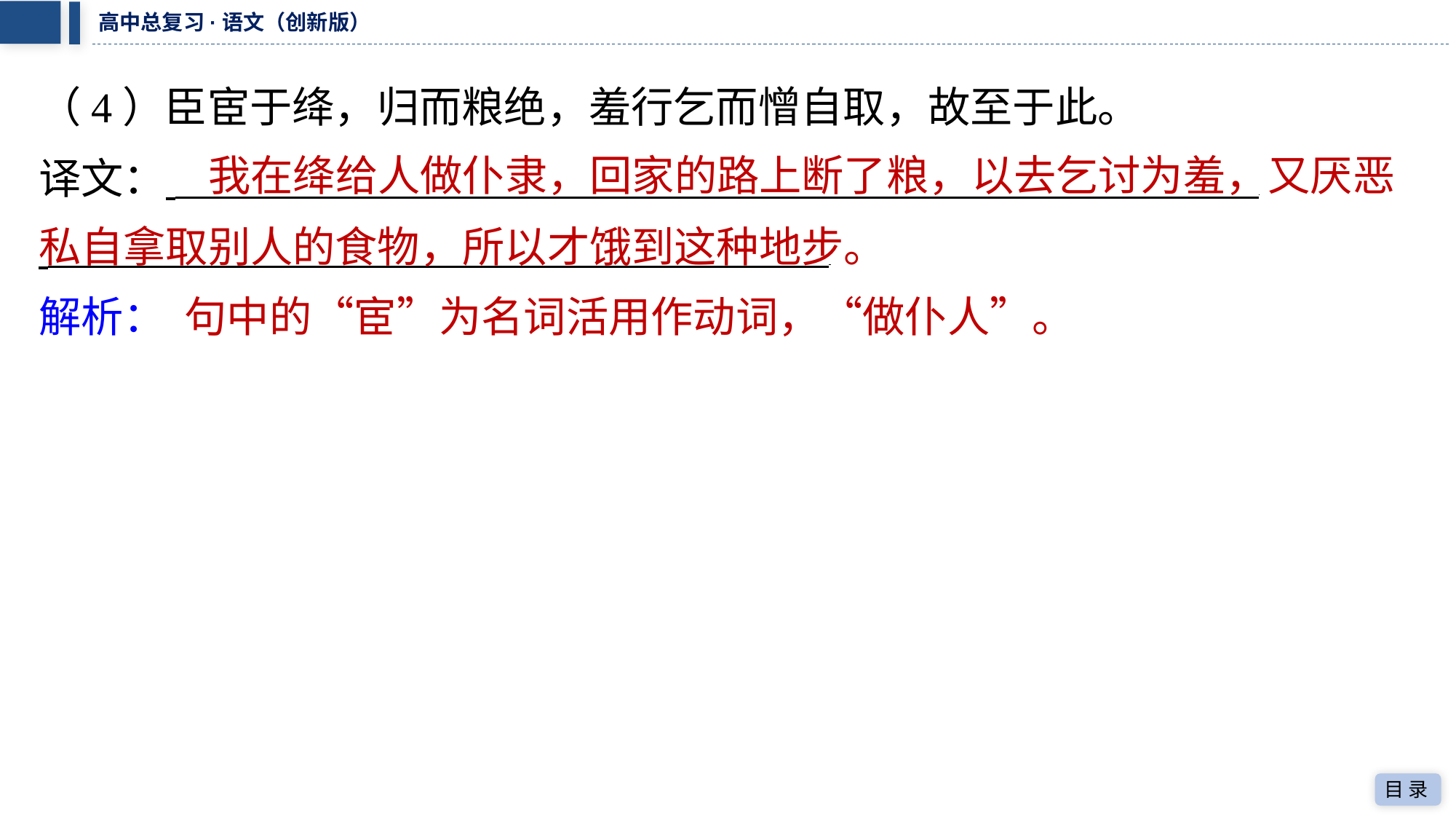

（4）臣宦于绛，归而粮绝，羞行乞而憎自取，故至于此。
译文：                                                                                                                                                                   ⁠
                                                                                                                      ⁠
我在绛给人做仆隶，回家的路上断了粮，以去乞讨为羞，又厌恶
私自拿取别人的食物，所以才饿到这种地步。
解析：  句中的“宦”为名词活用作动词，“做仆人”。